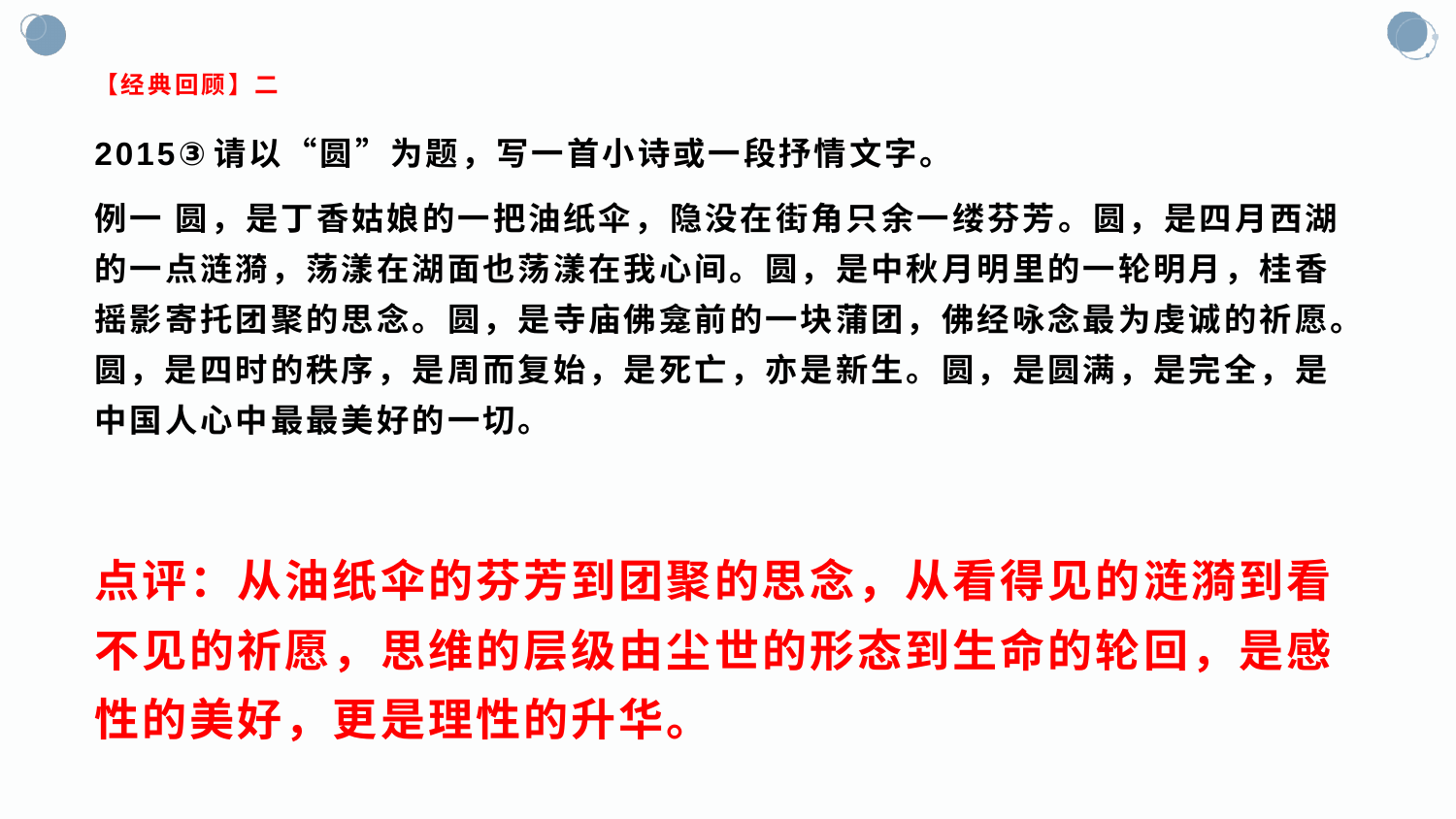

# 【经典回顾】二
2015③请以“圆”为题，写一首小诗或一段抒情文字。
例一 圆，是丁香姑娘的一把油纸伞，隐没在街角只余一缕芬芳。圆，是四月西湖的一点涟漪，荡漾在湖面也荡漾在我心间。圆，是中秋月明里的一轮明月，桂香摇影寄托团聚的思念。圆，是寺庙佛龛前的一块蒲团，佛经咏念最为虔诚的祈愿。圆，是四时的秩序，是周而复始，是死亡，亦是新生。圆，是圆满，是完全，是中国人心中最最美好的一切。

点评：从油纸伞的芬芳到团聚的思念，从看得见的涟漪到看不见的祈愿，思维的层级由尘世的形态到生命的轮回，是感性的美好，更是理性的升华。